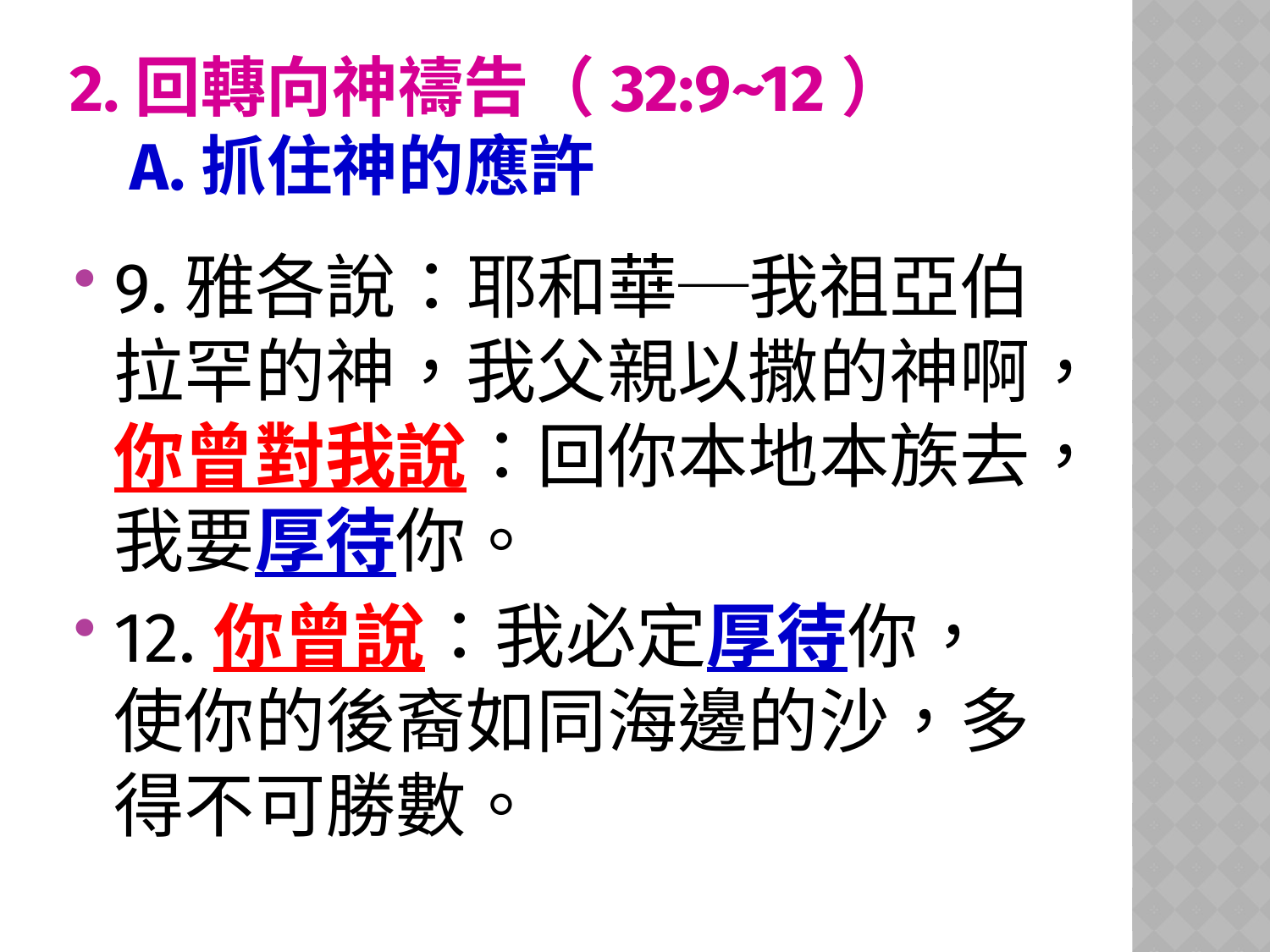

# 2.回轉向神禱告（32:9~12） a.抓住神的應許
9.雅各說：耶和華─我祖亞伯拉罕的神，我父親以撒的神啊，你曾對我說：回你本地本族去，我要厚待你。
12.你曾說：我必定厚待你，使你的後裔如同海邊的沙，多得不可勝數。